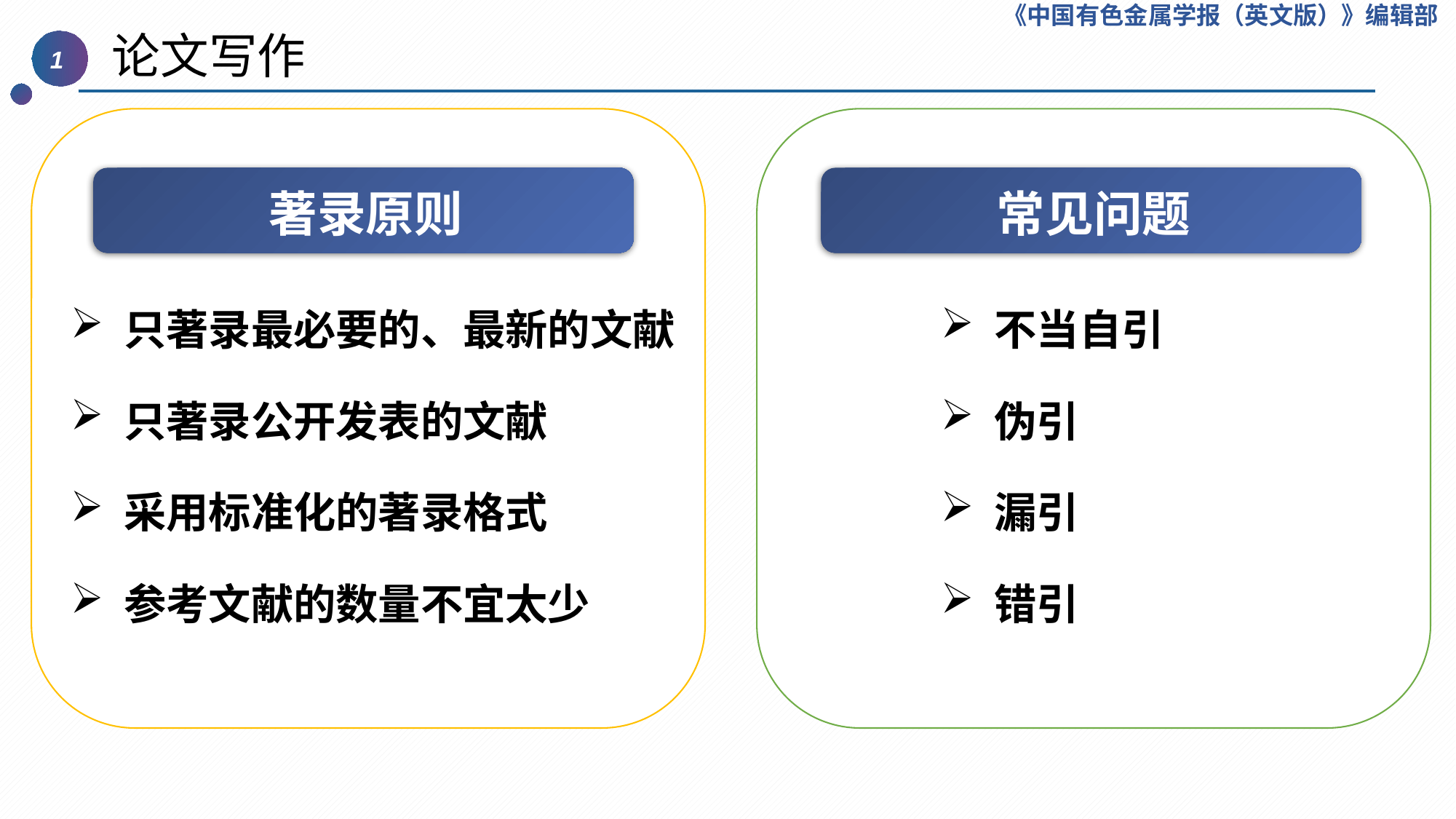

《中国有色金属学报（英文版）》编辑部

      论文写作

1

著录原则

常见问题
 只著录最必要的、最新的文献
 只著录公开发表的文献
 采用标准化的著录格式
 参考文献的数量不宜太少
 不当自引
 伪引
 漏引
 错引